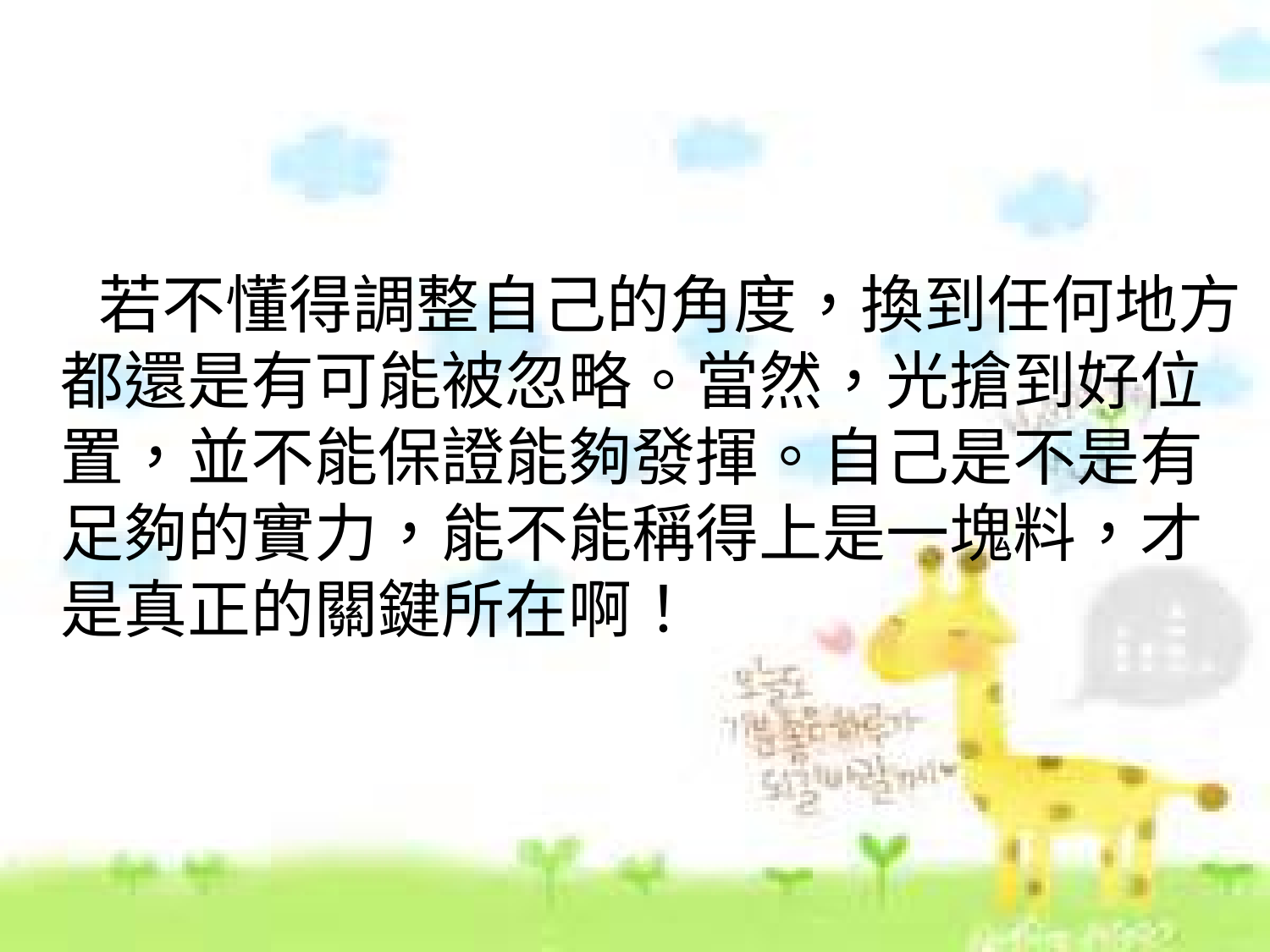

若不懂得調整自己的角度，換到任何地方都還是有可能被忽略。當然，光搶到好位置，並不能保證能夠發揮。自己是不是有足夠的實力，能不能稱得上是一塊料，才是真正的關鍵所在啊！